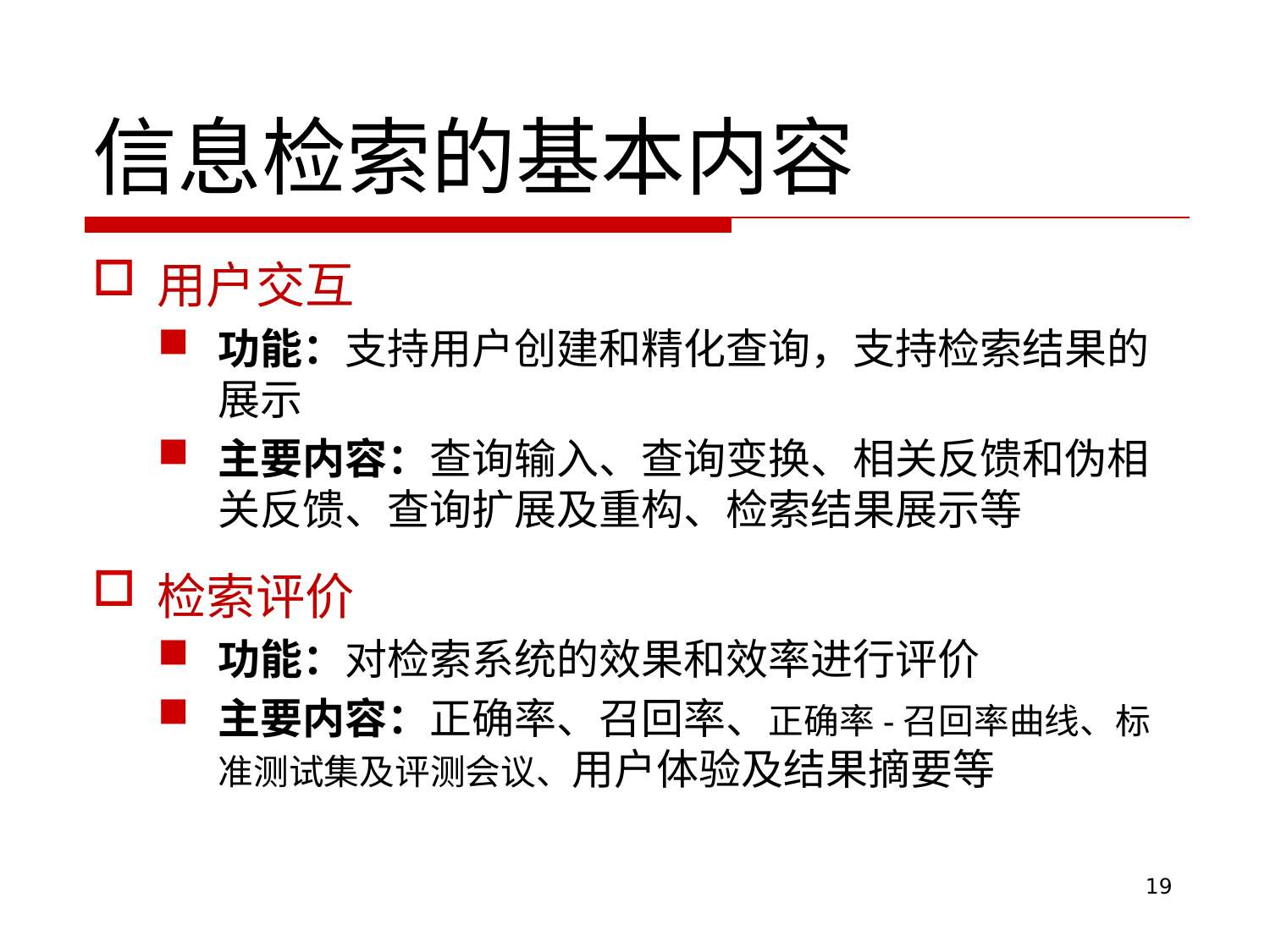

# 信息检索的基本内容
用户交互
功能：支持用户创建和精化查询，支持检索结果的展示
主要内容：查询输入、查询变换、相关反馈和伪相关反馈、查询扩展及重构、检索结果展示等
检索评价
功能：对检索系统的效果和效率进行评价
主要内容：正确率、召回率、正确率-召回率曲线、标准测试集及评测会议、用户体验及结果摘要等

19